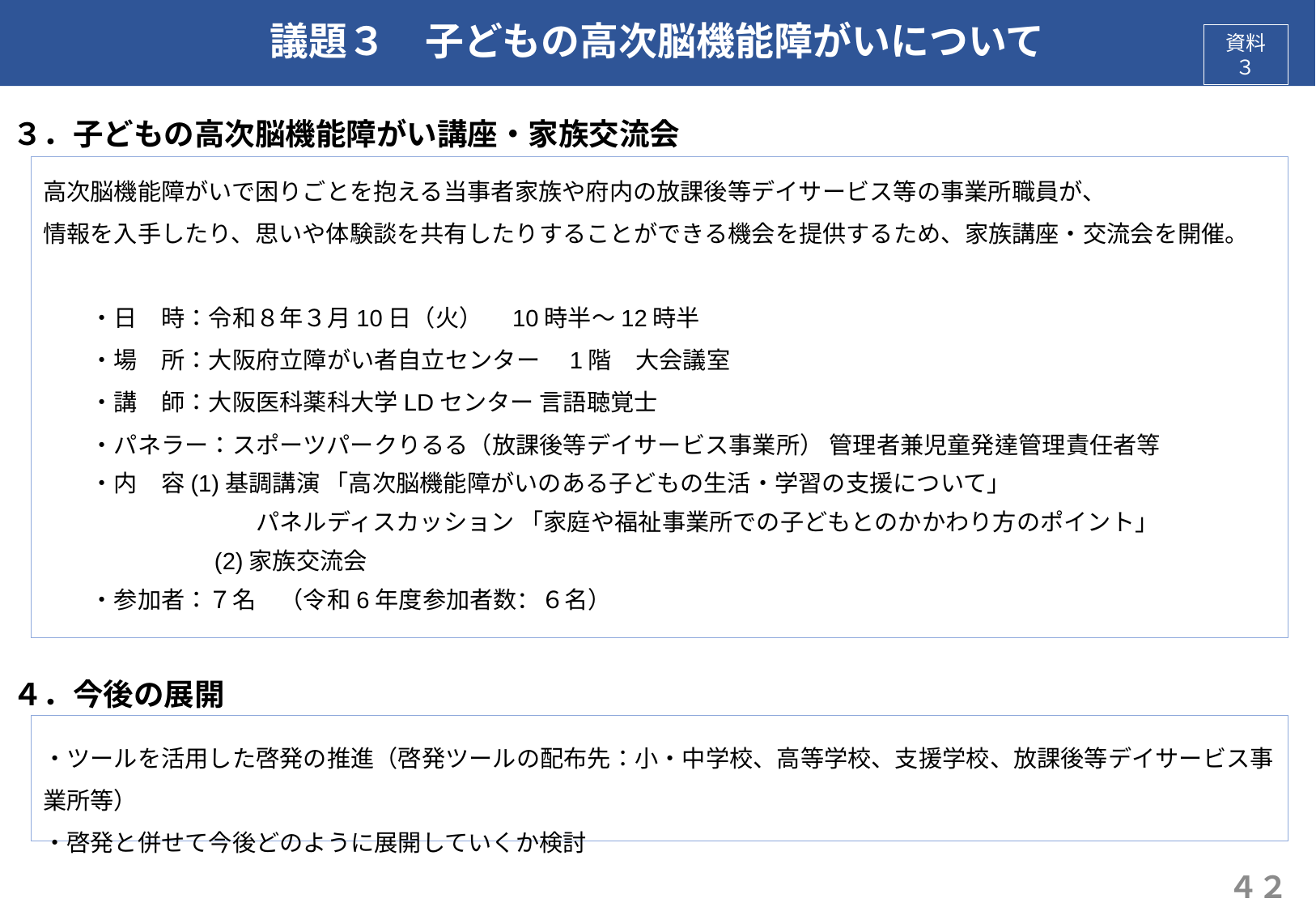

# 議題３　子どもの高次脳機能障がいについて
資料３
３．子どもの高次脳機能障がい講座・家族交流会

高次脳機能障がいで困りごとを抱える当事者家族や府内の放課後等デイサービス等の事業所職員が、
情報を入手したり、思いや体験談を共有したりすることができる機会を提供するため、家族講座・交流会を開催。

　　・日　時：令和８年３月10日（火）　10時半～12時半
　　・場　所：大阪府立障がい者自立センター　1階　大会議室
　　・講　師：大阪医科薬科大学LDセンター 言語聴覚士
　　・パネラー：スポーツパークりるる（放課後等デイサービス事業所） 管理者兼児童発達管理責任者等
　　・内　容(1)基調講演 「高次脳機能障がいのある子どもの生活・学習の支援について」
　　　　　　　　　パネルディスカッション 「家庭や福祉事業所での子どもとのかかわり方のポイント」
　　　　　　　(2)家族交流会
　　・参加者：７名　（令和6年度参加者数：６名）
４．今後の展開

・ツールを活用した啓発の推進（啓発ツールの配布先：小・中学校、高等学校、支援学校、放課後等デイサービス事業所等）
・啓発と併せて今後どのように展開していくか検討
４２